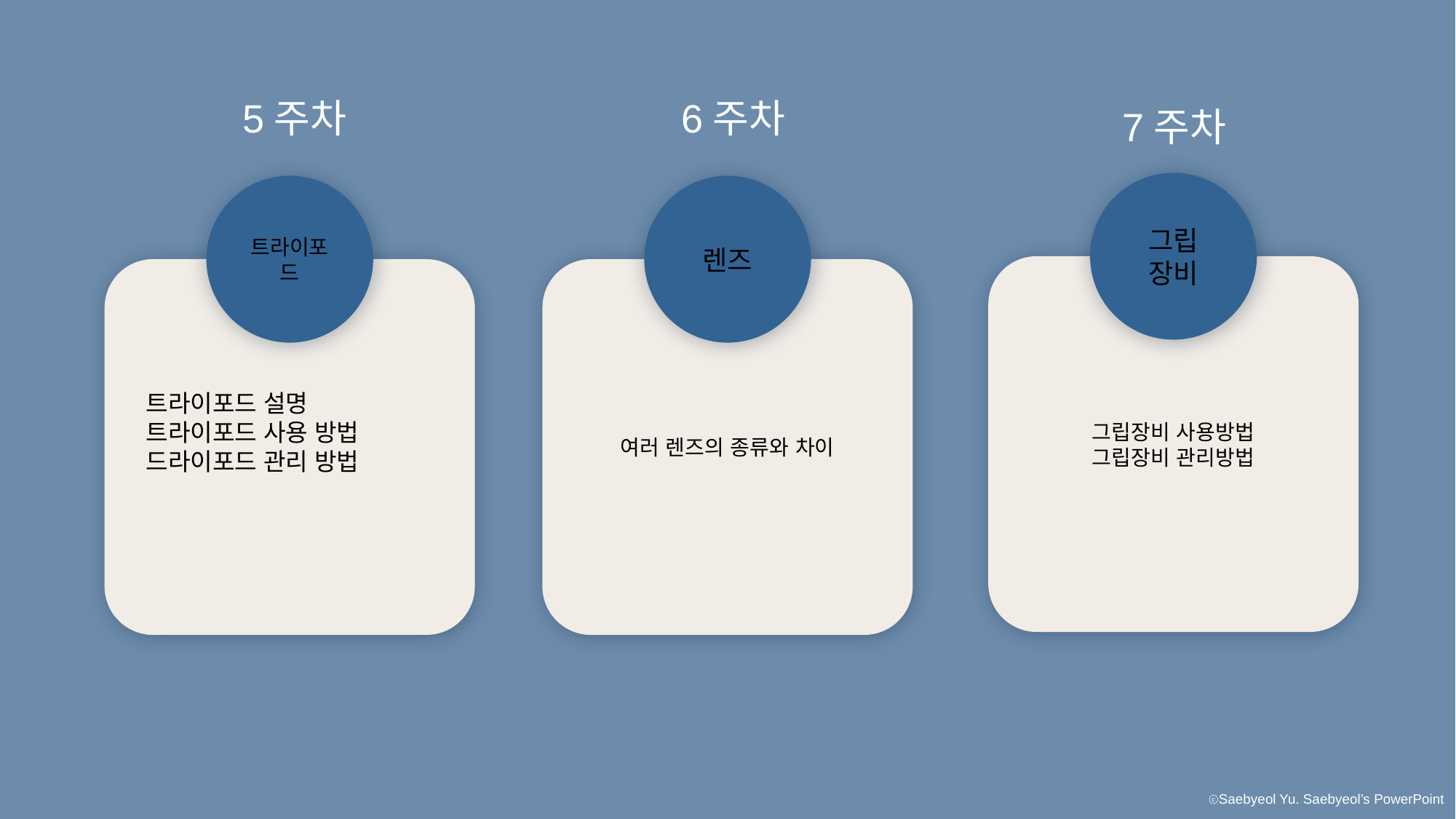

5주차
6주차
7주차
그립
장비
트라이포드
렌즈
그립장비 사용방법
그립장비 관리방법

여러 렌즈의 종류와 차이
트라이포드 설명
트라이포드 사용 방법
드라이포드 관리 방법